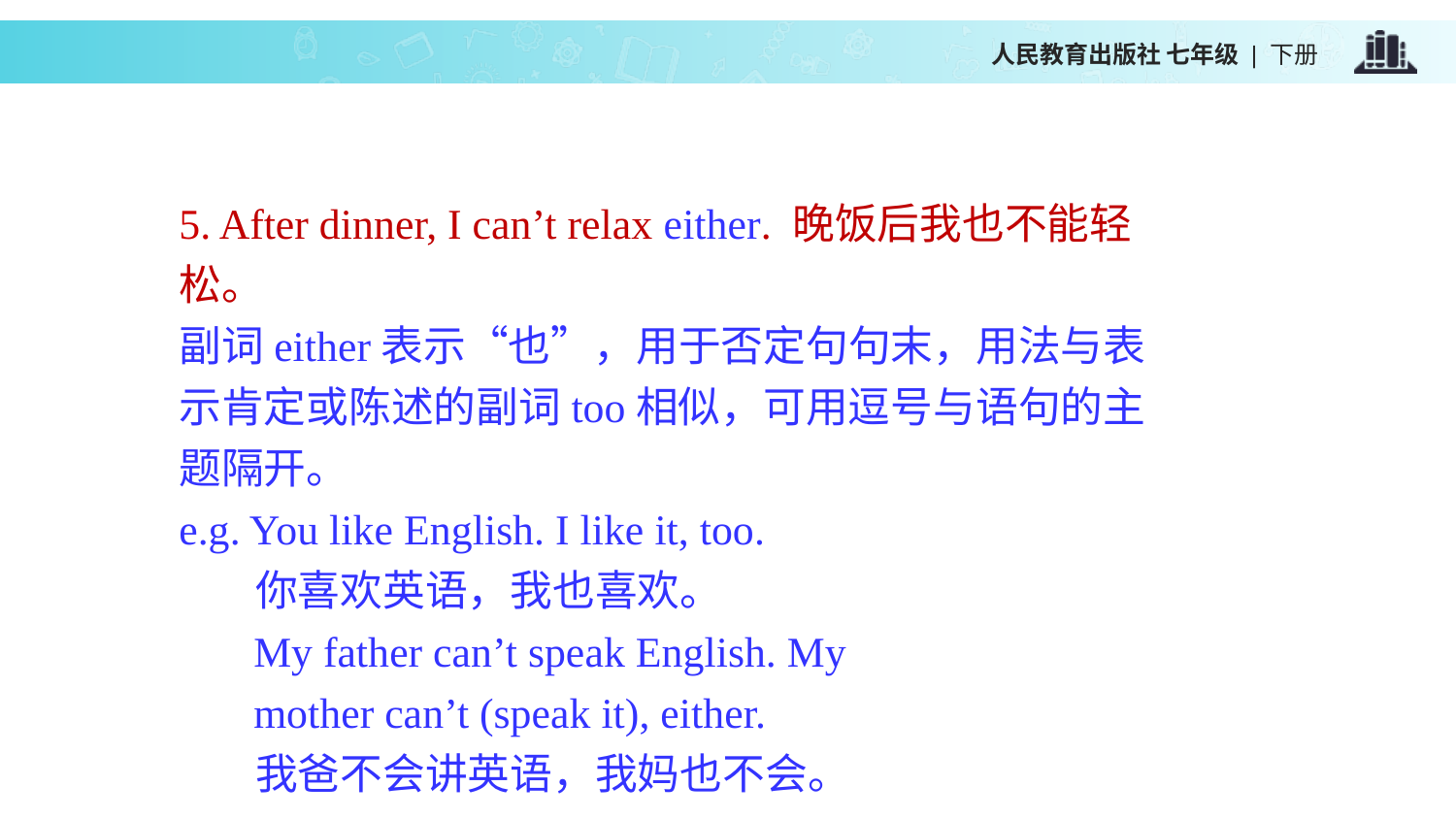

5. After dinner, I can’t relax either. 晚饭后我也不能轻松。
副词either表示“也”，用于否定句句末，用法与表示肯定或陈述的副词too相似，可用逗号与语句的主题隔开。
e.g. You like English. I like it, too.
       你喜欢英语，我也喜欢。
       My father can’t speak English. My
       mother can’t (speak it), either.
       我爸不会讲英语，我妈也不会。